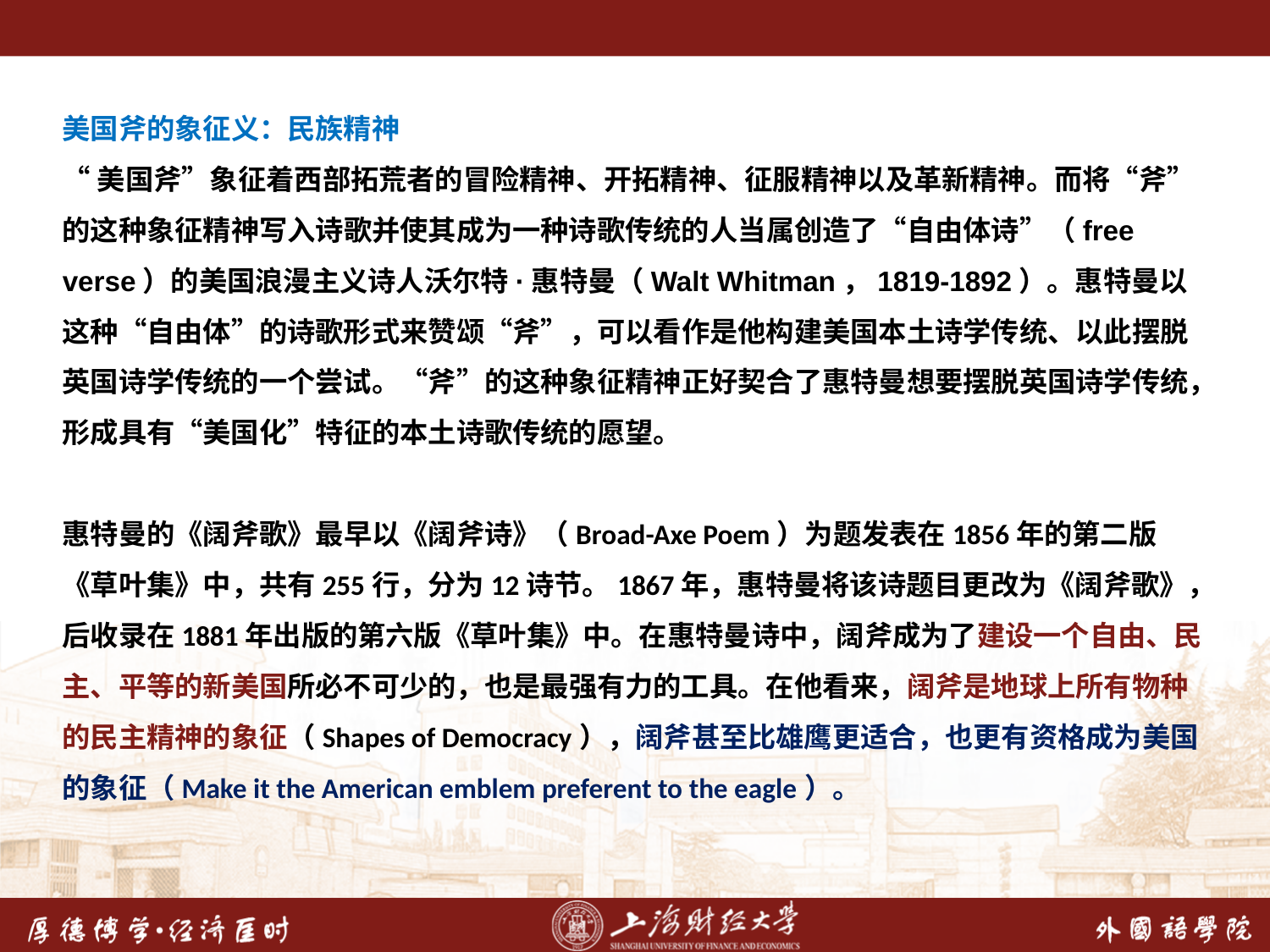

美国斧的象征义：民族精神
“美国斧”象征着西部拓荒者的冒险精神、开拓精神、征服精神以及革新精神。而将“斧”的这种象征精神写入诗歌并使其成为一种诗歌传统的人当属创造了“自由体诗”（free verse）的美国浪漫主义诗人沃尔特·惠特曼（Walt Whitman，1819-1892）。惠特曼以这种“自由体”的诗歌形式来赞颂“斧”，可以看作是他构建美国本土诗学传统、以此摆脱英国诗学传统的一个尝试。“斧”的这种象征精神正好契合了惠特曼想要摆脱英国诗学传统，形成具有“美国化”特征的本土诗歌传统的愿望。

惠特曼的《阔斧歌》最早以《阔斧诗》（Broad-Axe Poem）为题发表在1856年的第二版《草叶集》中，共有255行，分为12诗节。1867年，惠特曼将该诗题目更改为《阔斧歌》，后收录在1881年出版的第六版《草叶集》中。在惠特曼诗中，阔斧成为了建设一个自由、民主、平等的新美国所必不可少的，也是最强有力的工具。在他看来，阔斧是地球上所有物种的民主精神的象征（Shapes of Democracy），阔斧甚至比雄鹰更适合，也更有资格成为美国的象征（Make it the American emblem preferent to the eagle）。